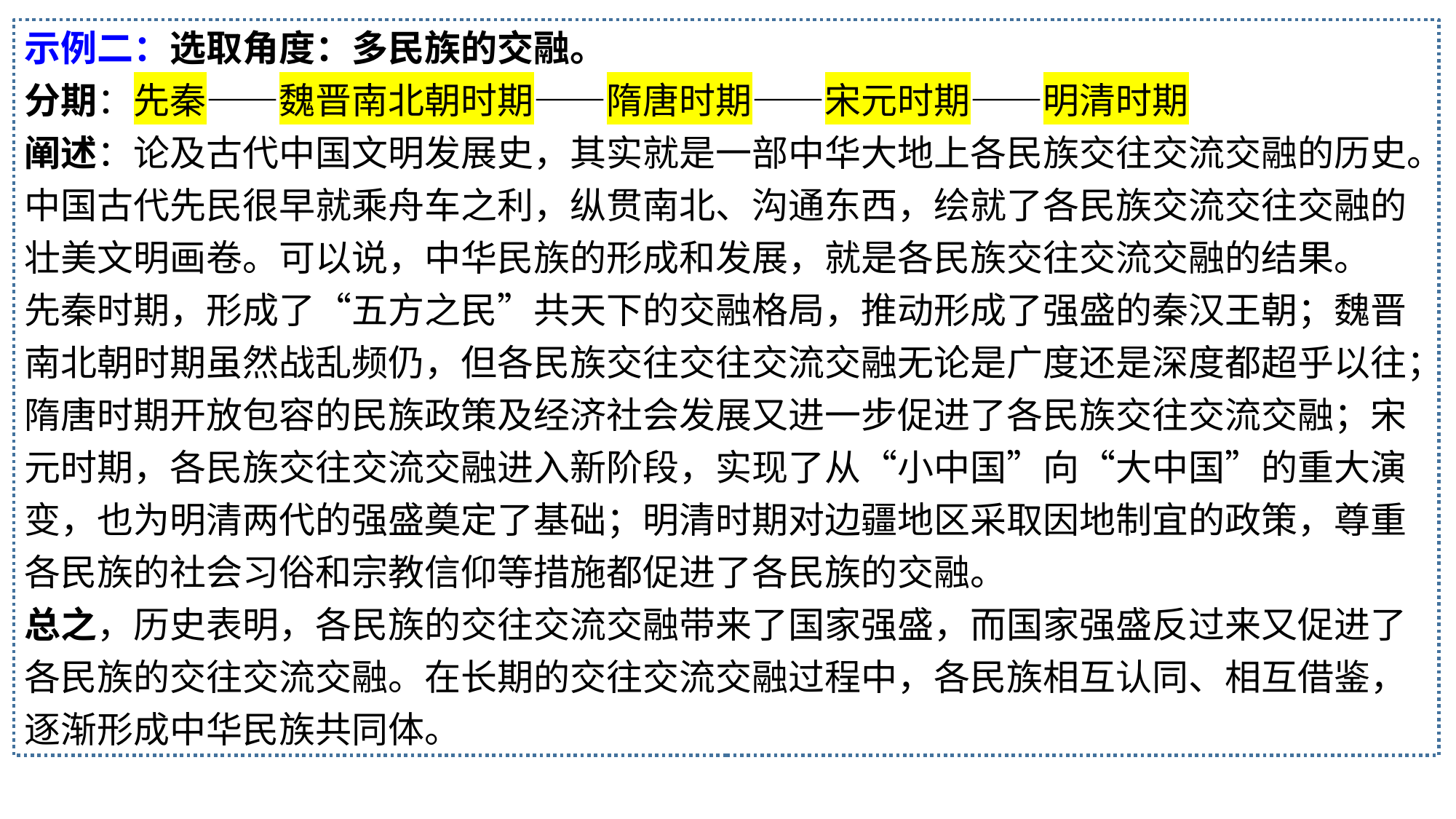

示例二：选取角度：多民族的交融。
分期：先秦——魏晋南北朝时期——隋唐时期——宋元时期——明清时期
阐述：论及古代中国文明发展史，其实就是一部中华大地上各民族交往交流交融的历史。中国古代先民很早就乘舟车之利，纵贯南北、沟通东西，绘就了各民族交流交往交融的壮美文明画卷。可以说，中华民族的形成和发展，就是各民族交往交流交融的结果。
先秦时期，形成了“五方之民”共天下的交融格局，推动形成了强盛的秦汉王朝；魏晋南北朝时期虽然战乱频仍，但各民族交往交往交流交融无论是广度还是深度都超乎以往；隋唐时期开放包容的民族政策及经济社会发展又进一步促进了各民族交往交流交融；宋元时期，各民族交往交流交融进入新阶段，实现了从“小中国”向“大中国”的重大演变，也为明清两代的强盛奠定了基础；明清时期对边疆地区采取因地制宜的政策，尊重各民族的社会习俗和宗教信仰等措施都促进了各民族的交融。
总之，历史表明，各民族的交往交流交融带来了国家强盛，而国家强盛反过来又促进了各民族的交往交流交融。在长期的交往交流交融过程中，各民族相互认同、相互借鉴，逐渐形成中华民族共同体。